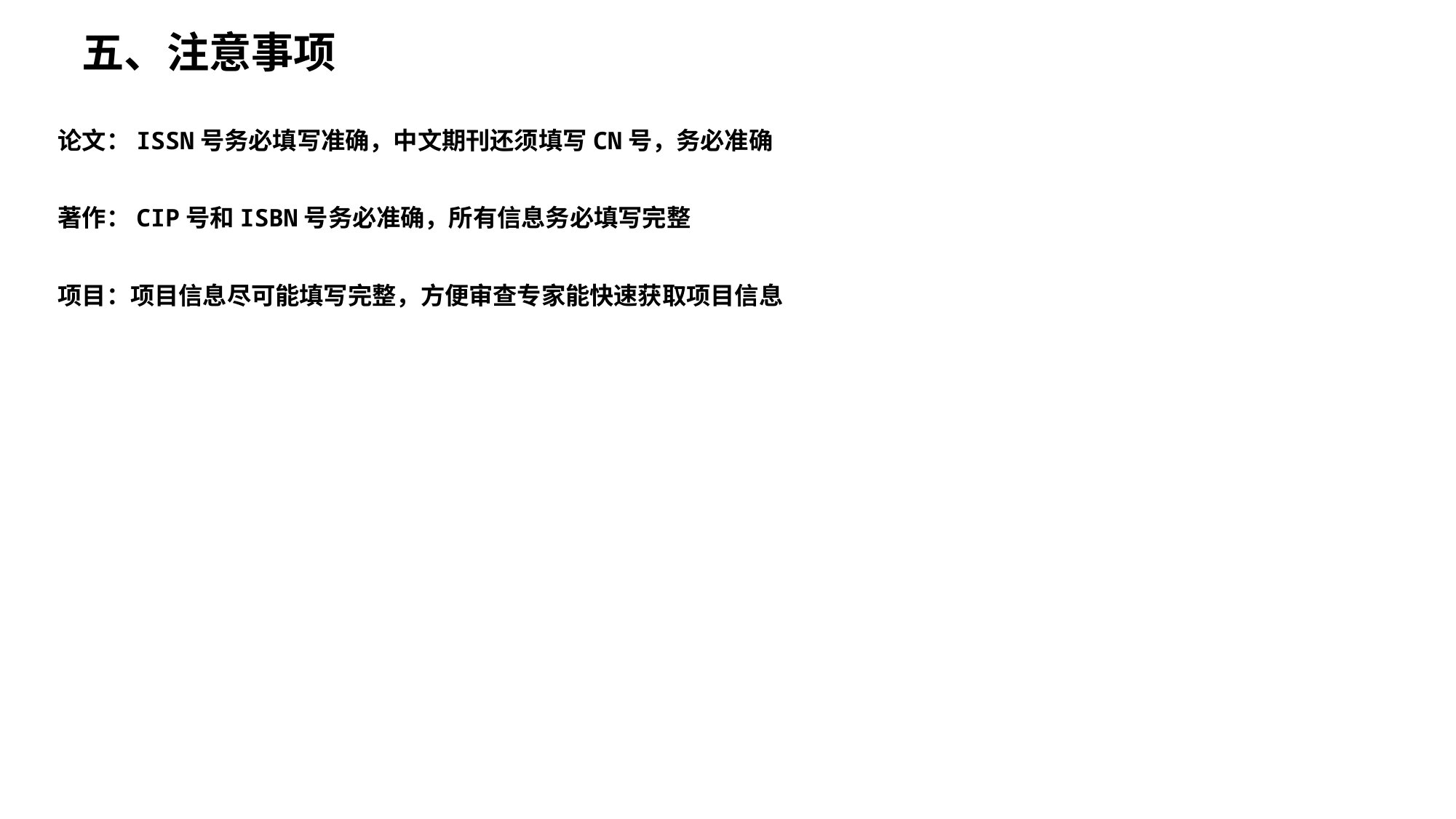

五、注意事项
论文：ISSN号务必填写准确，中文期刊还须填写CN号，务必准确
著作：CIP号和ISBN号务必准确，所有信息务必填写完整
项目：项目信息尽可能填写完整，方便审查专家能快速获取项目信息